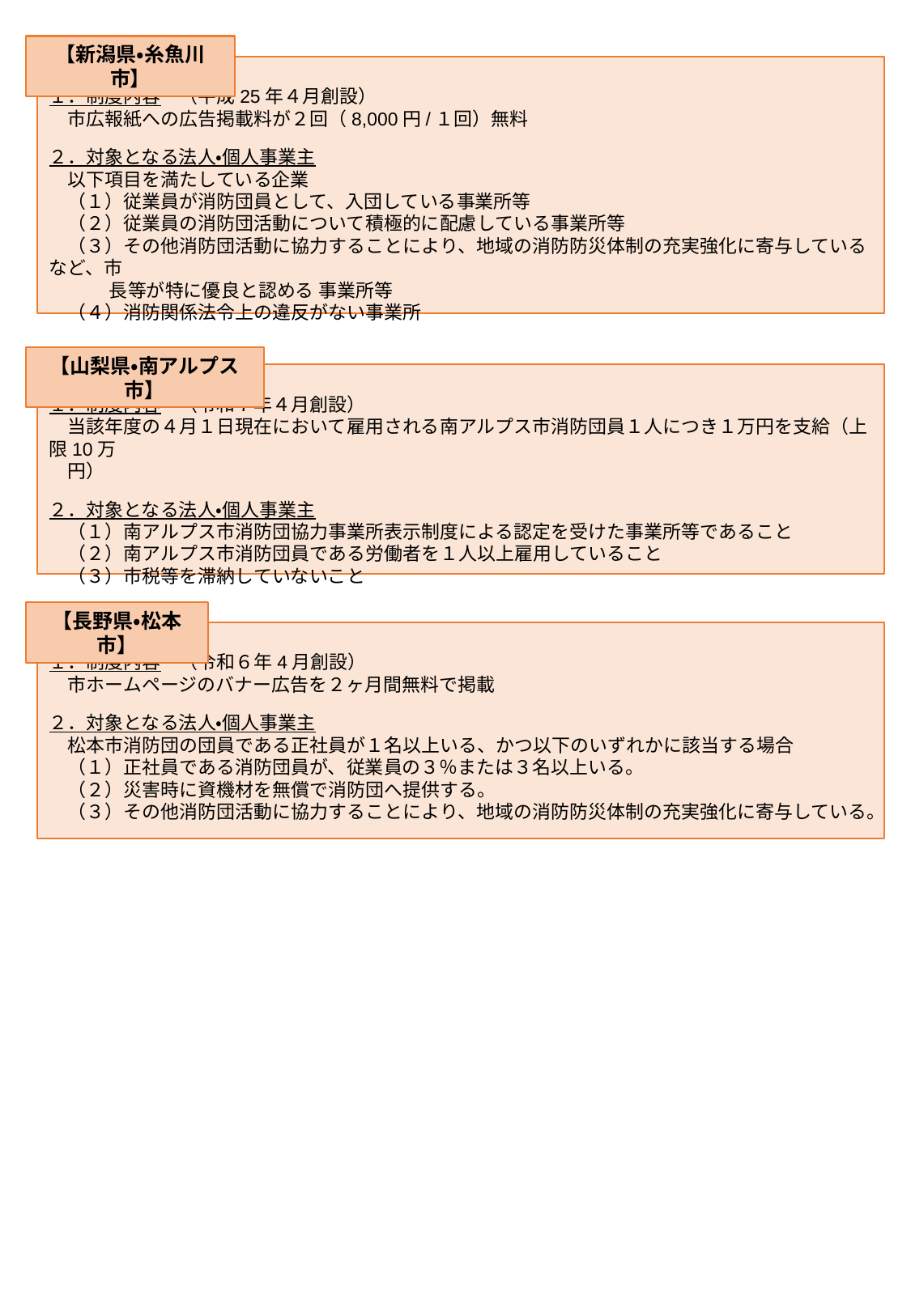

【新潟県・糸魚川市】

１．制度内容　（平成25年４月創設）
　市広報紙への広告掲載料が２回（8,000円/１回）無料

２．対象となる法人・個人事業主
　以下項目を満たしている企業
　（１）従業員が消防団員として、入団している事業所等
　（２）従業員の消防団活動について積極的に配慮している事業所等
　（３）その他消防団活動に協力することにより、地域の消防防災体制の充実強化に寄与しているなど、市
　　　 長等が特に優良と認める 事業所等
　（４）消防関係法令上の違反がない事業所
【山梨県・南アルプス市】

１．制度内容　（令和７年４月創設）
　当該年度の４月１日現在において雇用される南アルプス市消防団員１人につき１万円を支給（上限10万
　円）

２．対象となる法人・個人事業主
　（１）南アルプス市消防団協力事業所表示制度による認定を受けた事業所等であること
　（２）南アルプス市消防団員である労働者を１人以上雇用していること
　（３）市税等を滞納していないこと
【長野県・松本市】

１．制度内容　（令和６年4月創設）
　市ホームページのバナー広告を２ヶ月間無料で掲載

２．対象となる法人・個人事業主
　松本市消防団の団員である正社員が１名以上いる、かつ以下のいずれかに該当する場合
　（１）正社員である消防団員が、従業員の３％または３名以上いる。
　（２）災害時に資機材を無償で消防団へ提供する。
　（３）その他消防団活動に協力することにより、地域の消防防災体制の充実強化に寄与している。